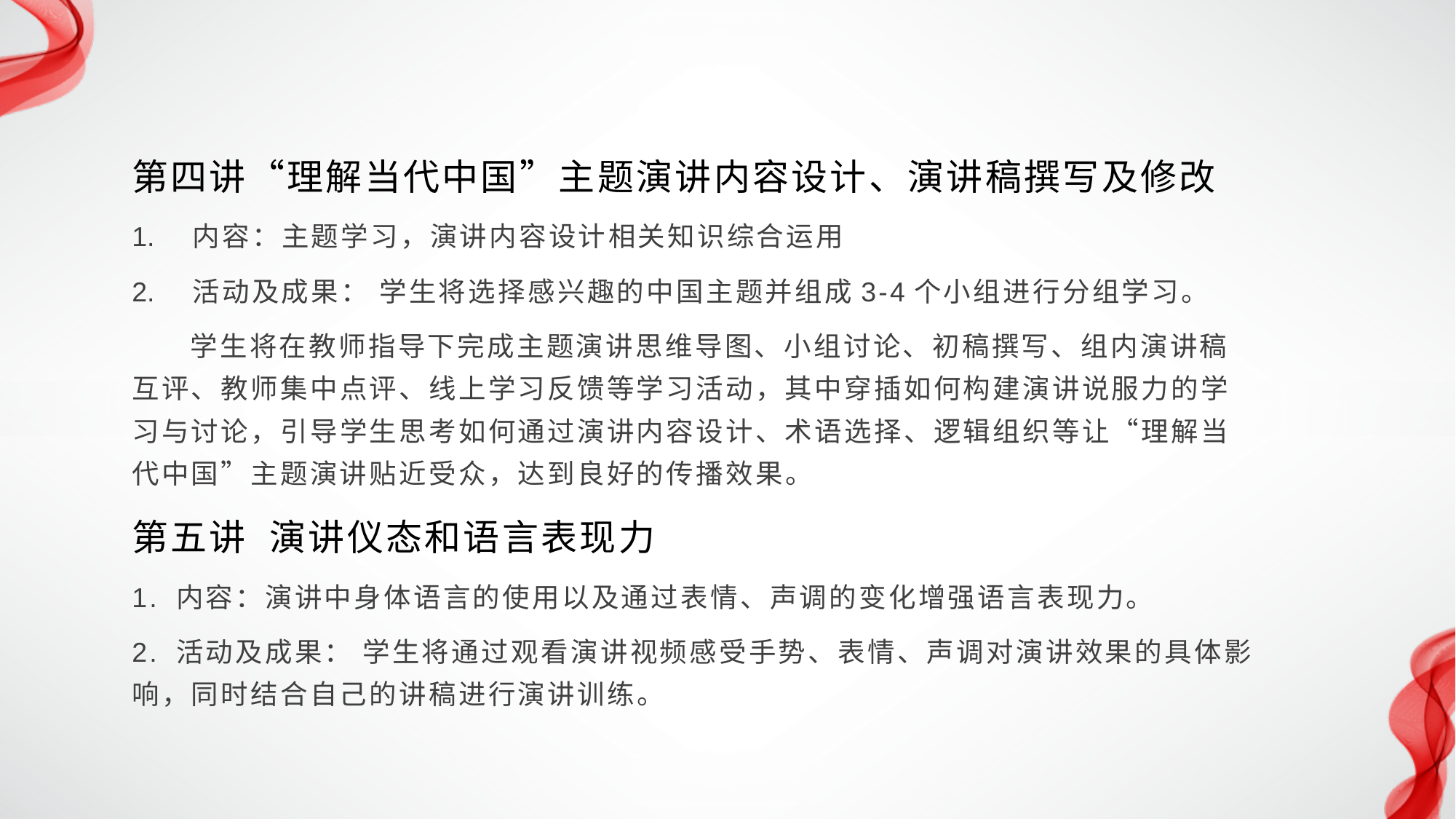

第四讲“理解当代中国”主题演讲内容设计、演讲稿撰写及修改
 内容：主题学习，演讲内容设计相关知识综合运用
 活动及成果： 学生将选择感兴趣的中国主题并组成3-4个小组进行分组学习。
      学生将在教师指导下完成主题演讲思维导图、小组讨论、初稿撰写、组内演讲稿互评、教师集中点评、线上学习反馈等学习活动，其中穿插如何构建演讲说服力的学习与讨论，引导学生思考如何通过演讲内容设计、术语选择、逻辑组织等让“理解当代中国”主题演讲贴近受众，达到良好的传播效果。
第五讲  演讲仪态和语言表现力
1. 内容：演讲中身体语言的使用以及通过表情、声调的变化增强语言表现力。
2. 活动及成果： 学生将通过观看演讲视频感受手势、表情、声调对演讲效果的具体影响，同时结合自己的讲稿进行演讲训练。